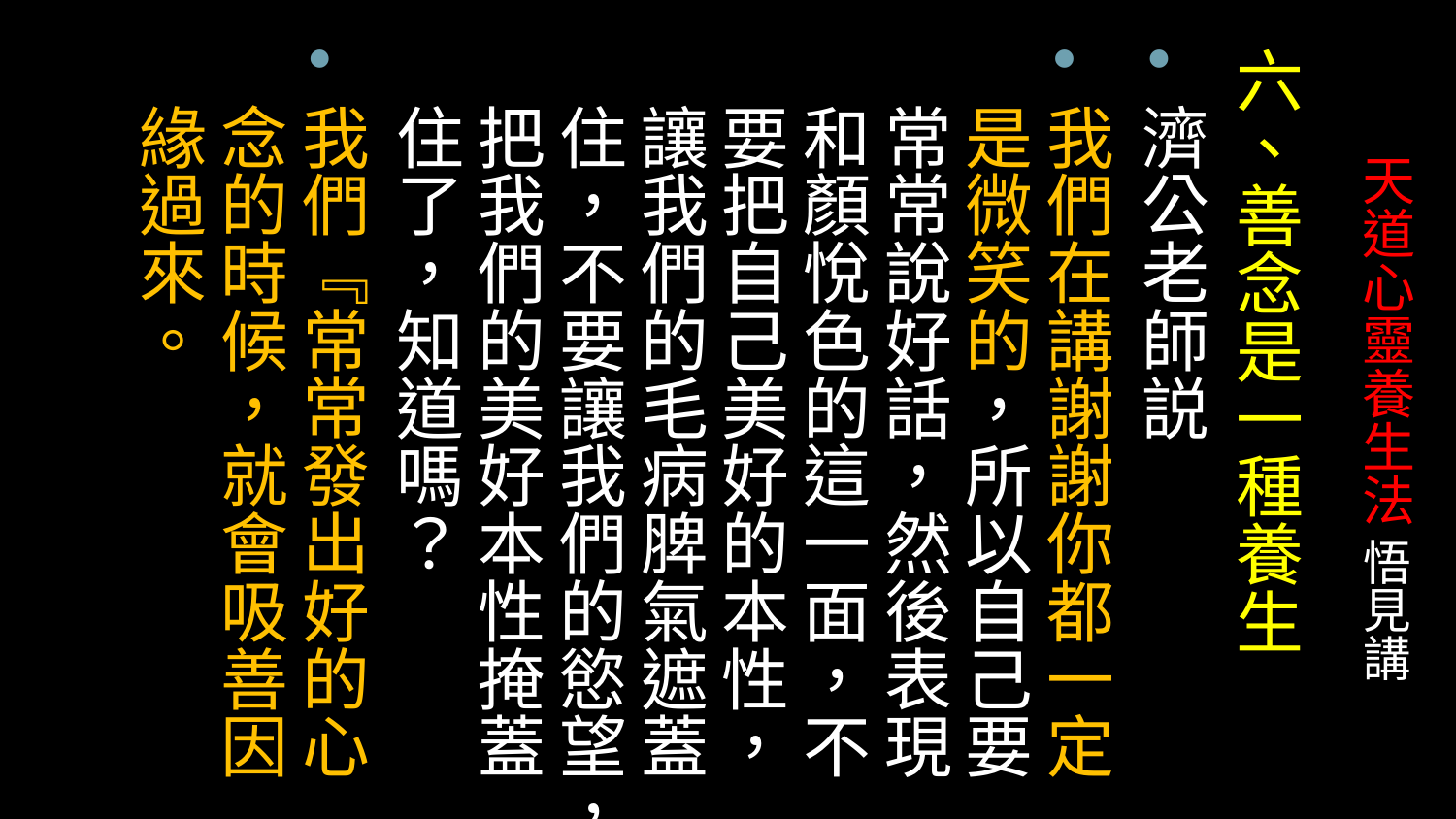

六、善念是一種養生
濟公老師説
我們在講謝謝你都一定是微笑的，所以自己要常常說好話，然後表現和顏悅色的這一面，不要把自己美好的本性，讓我們的毛病脾氣遮蓋住，不要讓我們的慾望，把我們的美好本性掩蓋住了，知道嗎？
我們『常常發出好的心念的時候，就會吸善因緣過來。

# 天道心靈養生法 悟見講